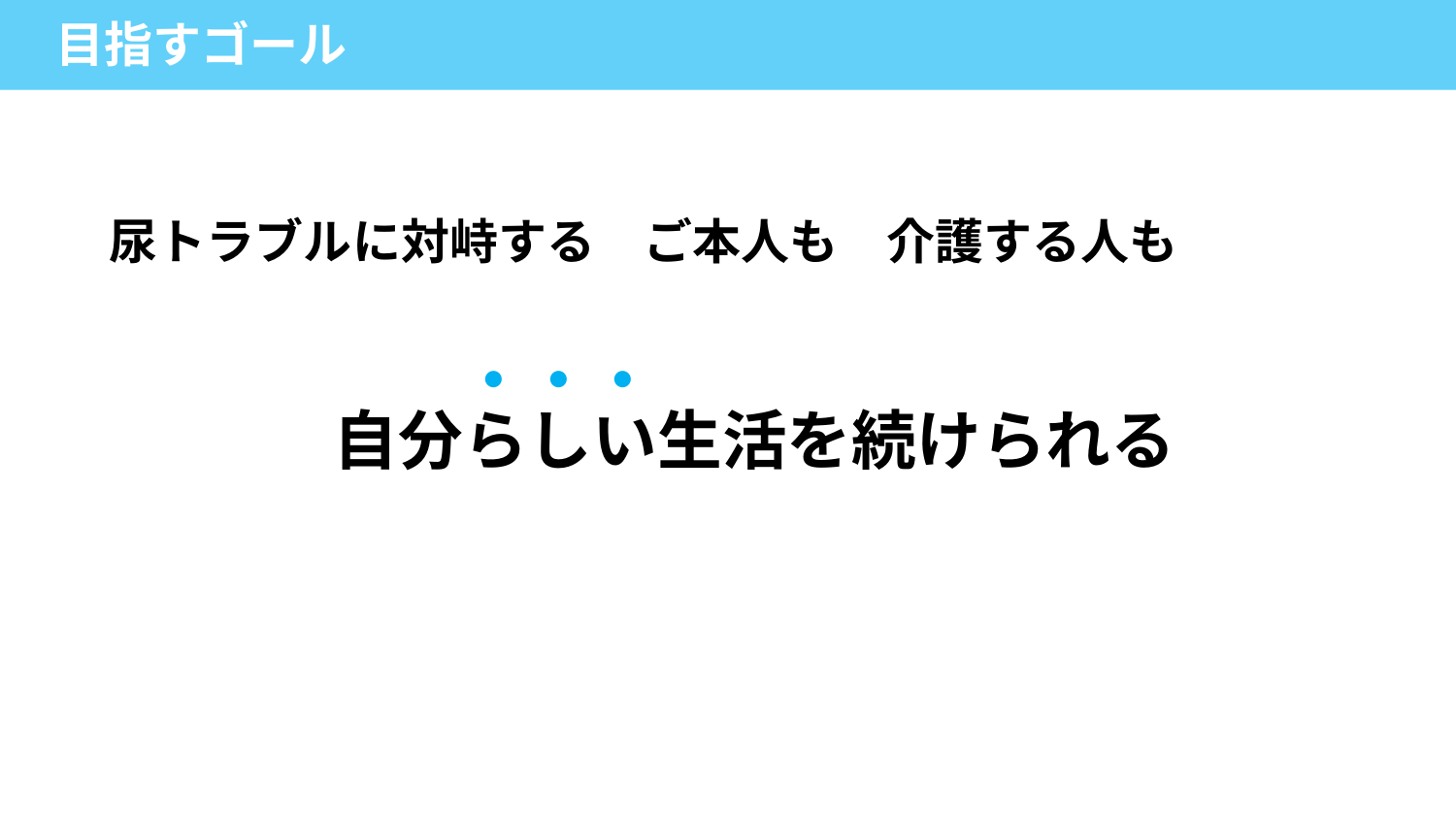

目指すゴール
尿トラブルに対峙する　ご本人も　介護する人も
・・・
自分らしい生活を続けられる